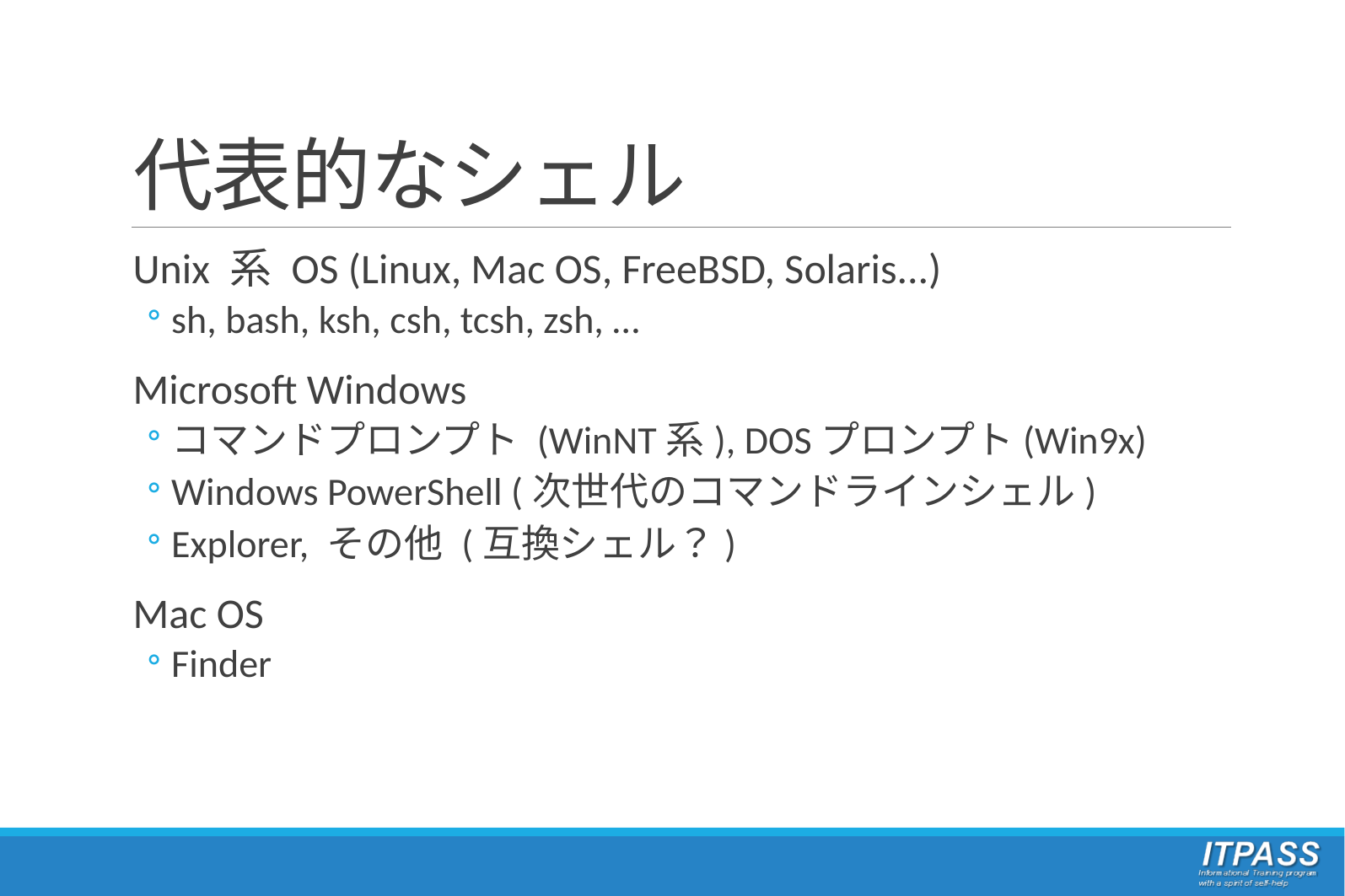

# 代表的なシェル
Unix 系 OS (Linux, Mac OS, FreeBSD, Solaris...)
sh, bash, ksh, csh, tcsh, zsh, …
Microsoft Windows
コマンドプロンプト (WinNT系), DOSプロンプト(Win9x)
Windows PowerShell (次世代のコマンドラインシェル)
Explorer, その他 (互換シェル？)
Mac OS
Finder